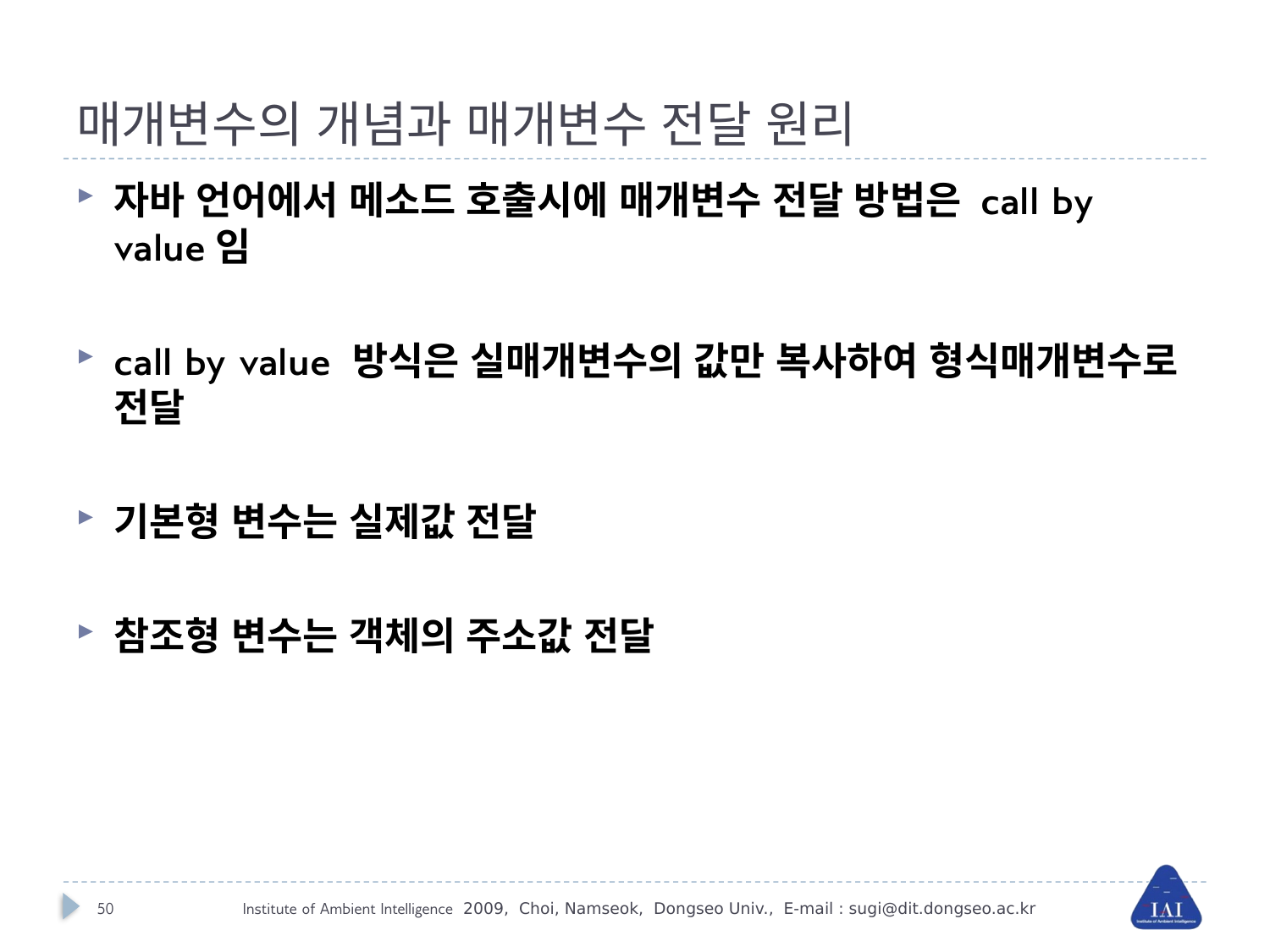

# 매개변수의 개념과 매개변수 전달 원리
자바 언어에서 메소드 호출시에 매개변수 전달 방법은 call by value임

call by value 방식은 실매개변수의 값만 복사하여 형식매개변수로 전달

기본형 변수는 실제값 전달

참조형 변수는 객체의 주소값 전달